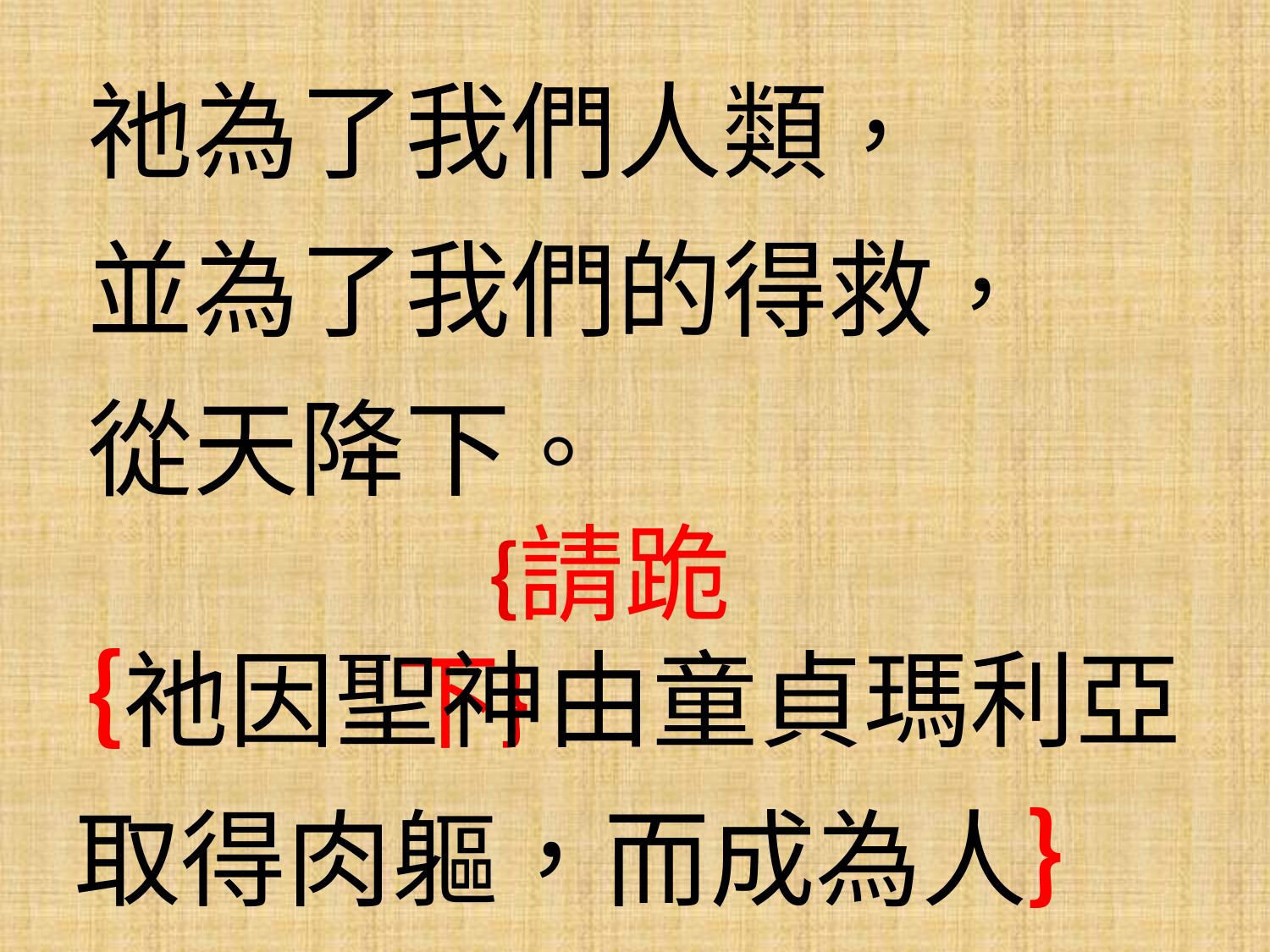

祂為了我們人類，
並為了我們的得救，
從天降下。
 ｛請跪下｝
｛祂因聖神由童貞瑪利亞
    取得肉軀，而成為人｝